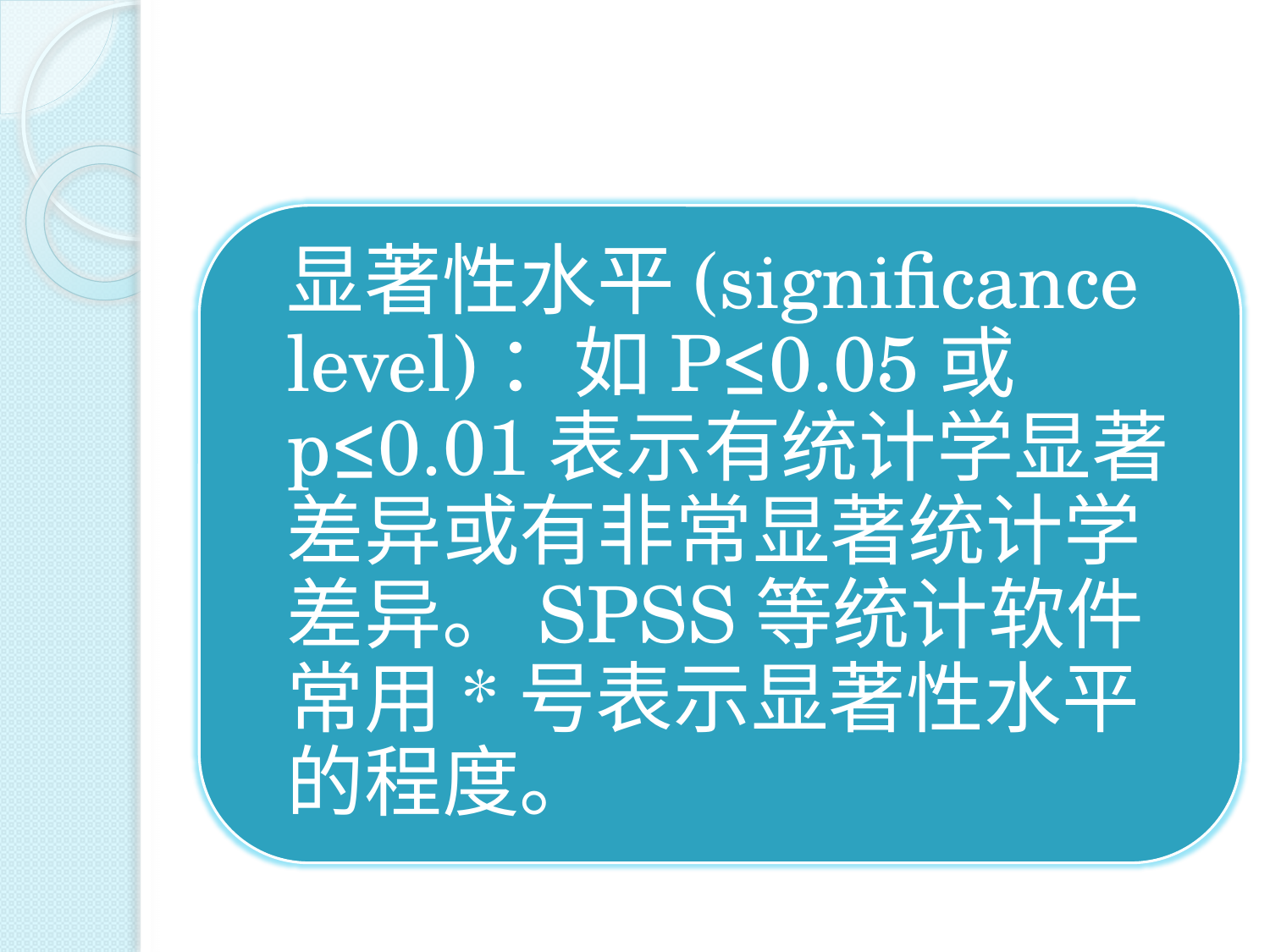

#
显著性水平(significance level)：如P≤0.05或p≤0.01表示有统计学显著差异或有非常显著统计学差异。SPSS等统计软件常用*号表示显著性水平的程度。